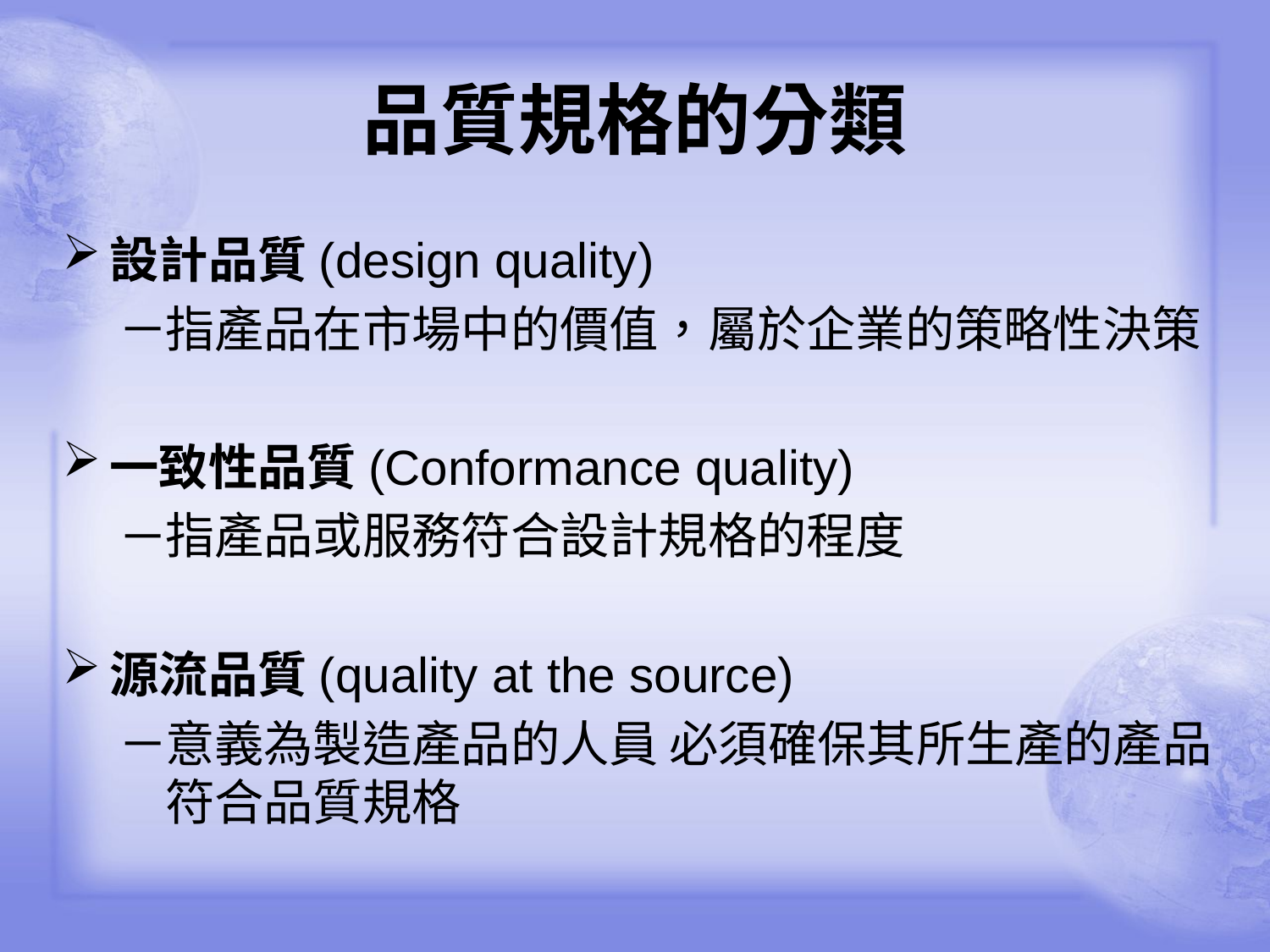

# 品質規格的分類
設計品質(design quality)
指產品在市場中的價值，屬於企業的策略性決策

一致性品質(Conformance quality)
指產品或服務符合設計規格的程度

源流品質(quality at the source)
意義為製造產品的人員 必須確保其所生產的產品符合品質規格